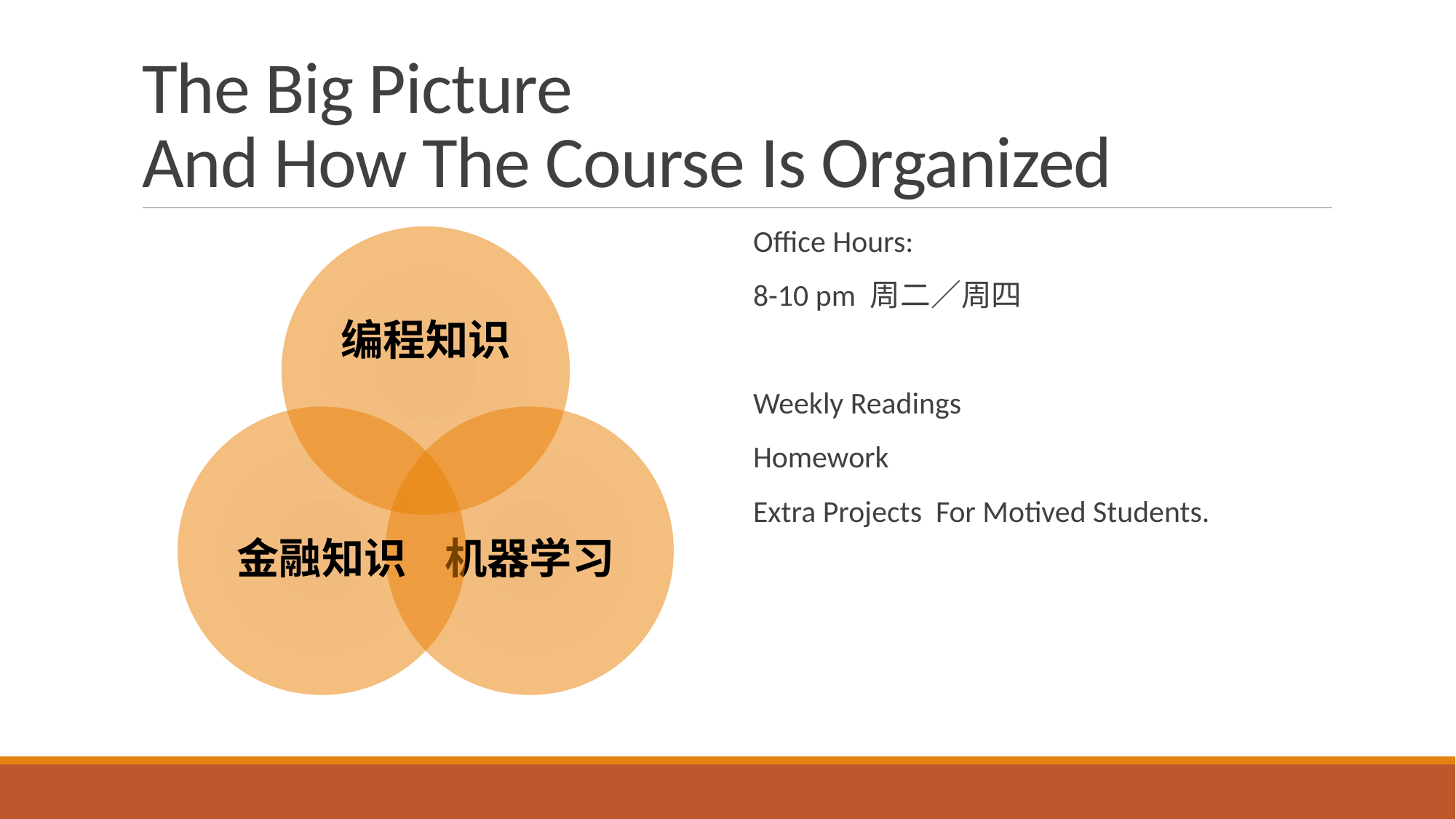

# The Big Picture And How The Course Is Organized
Office Hours:
8-10 pm 周二／周四

Weekly Readings
Homework
Extra Projects  For Motived Students.
编程知识
机器学习
金融知识